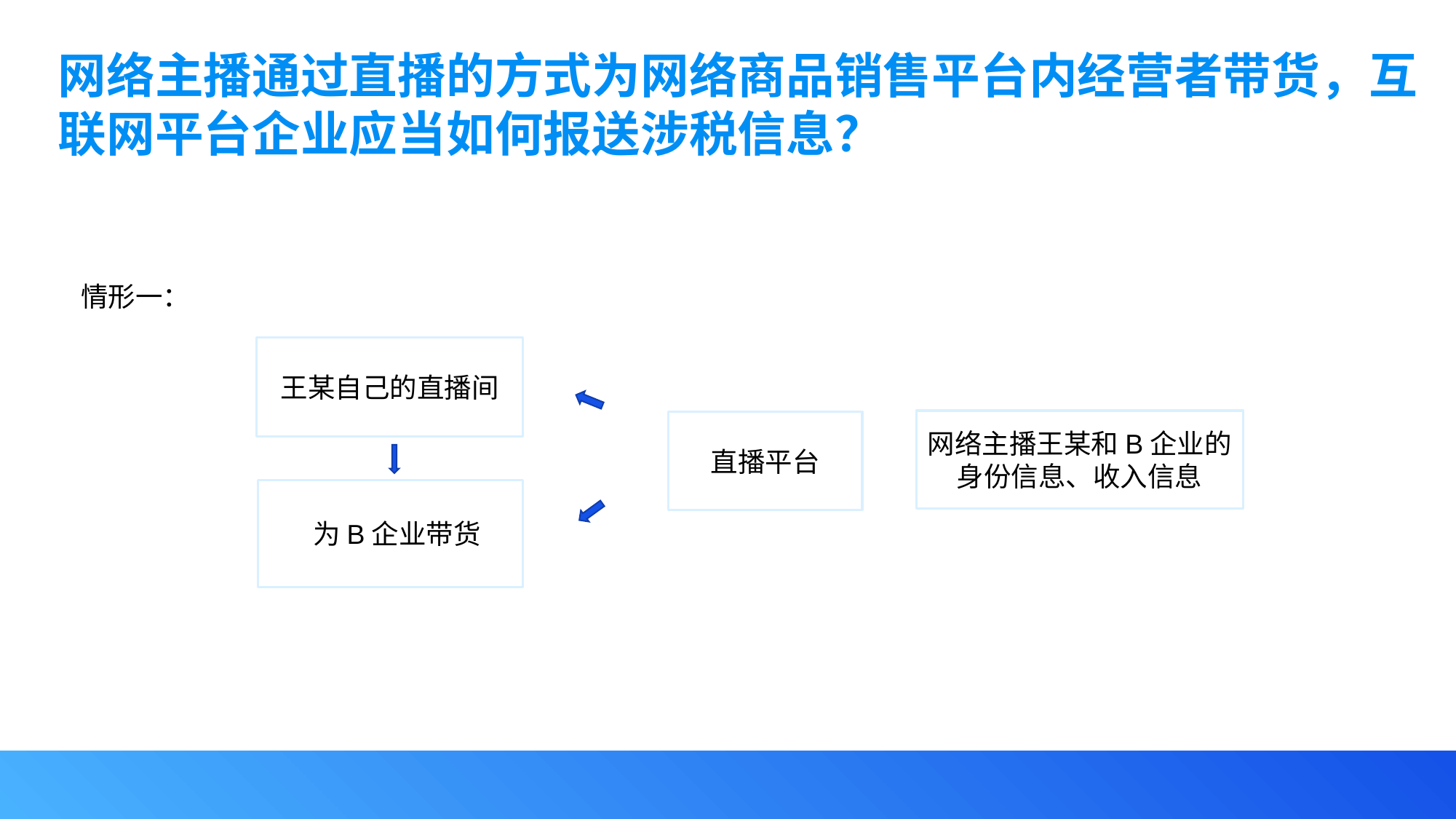

网络主播通过直播的方式为网络商品销售平台内经营者带货，互联网平台企业应当如何报送涉税信息？

情形一：
王某自己的直播间

网络主播王某和B企业的身份信息、收入信息
直播平台

 为B企业带货